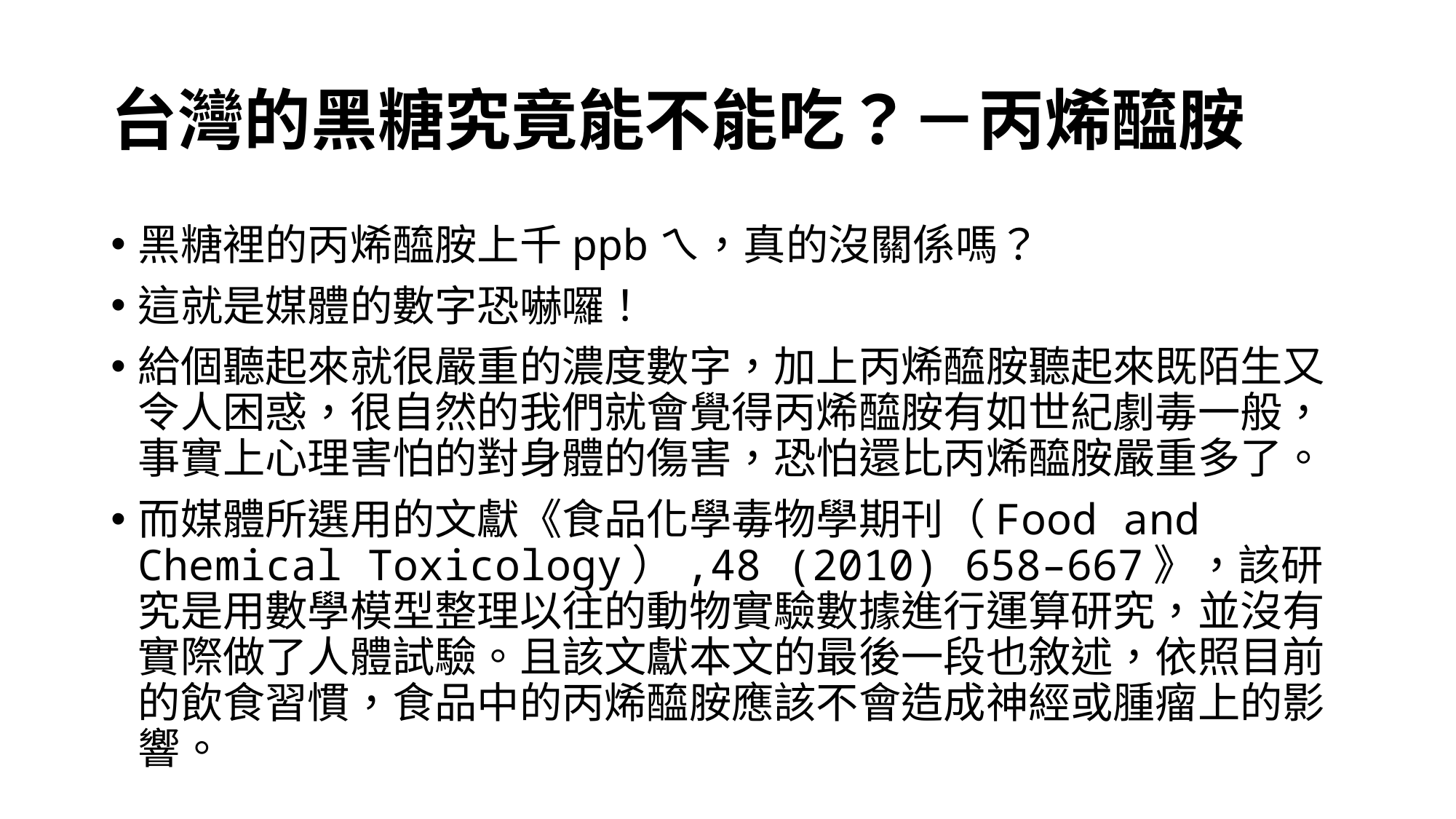

# 台灣的黑糖究竟能不能吃？－丙烯醯胺
黑糖裡的丙烯醯胺上千ppbㄟ，真的沒關係嗎？
這就是媒體的數字恐嚇囉！
給個聽起來就很嚴重的濃度數字，加上丙烯醯胺聽起來既陌生又令人困惑，很自然的我們就會覺得丙烯醯胺有如世紀劇毒一般，事實上心理害怕的對身體的傷害，恐怕還比丙烯醯胺嚴重多了。
而媒體所選用的文獻《食品化學毒物學期刊（Food and Chemical Toxicology）,48 (2010) 658–667》，該研究是用數學模型整理以往的動物實驗數據進行運算研究，並沒有實際做了人體試驗。且該文獻本文的最後一段也敘述，依照目前的飲食習慣，食品中的丙烯醯胺應該不會造成神經或腫瘤上的影響。